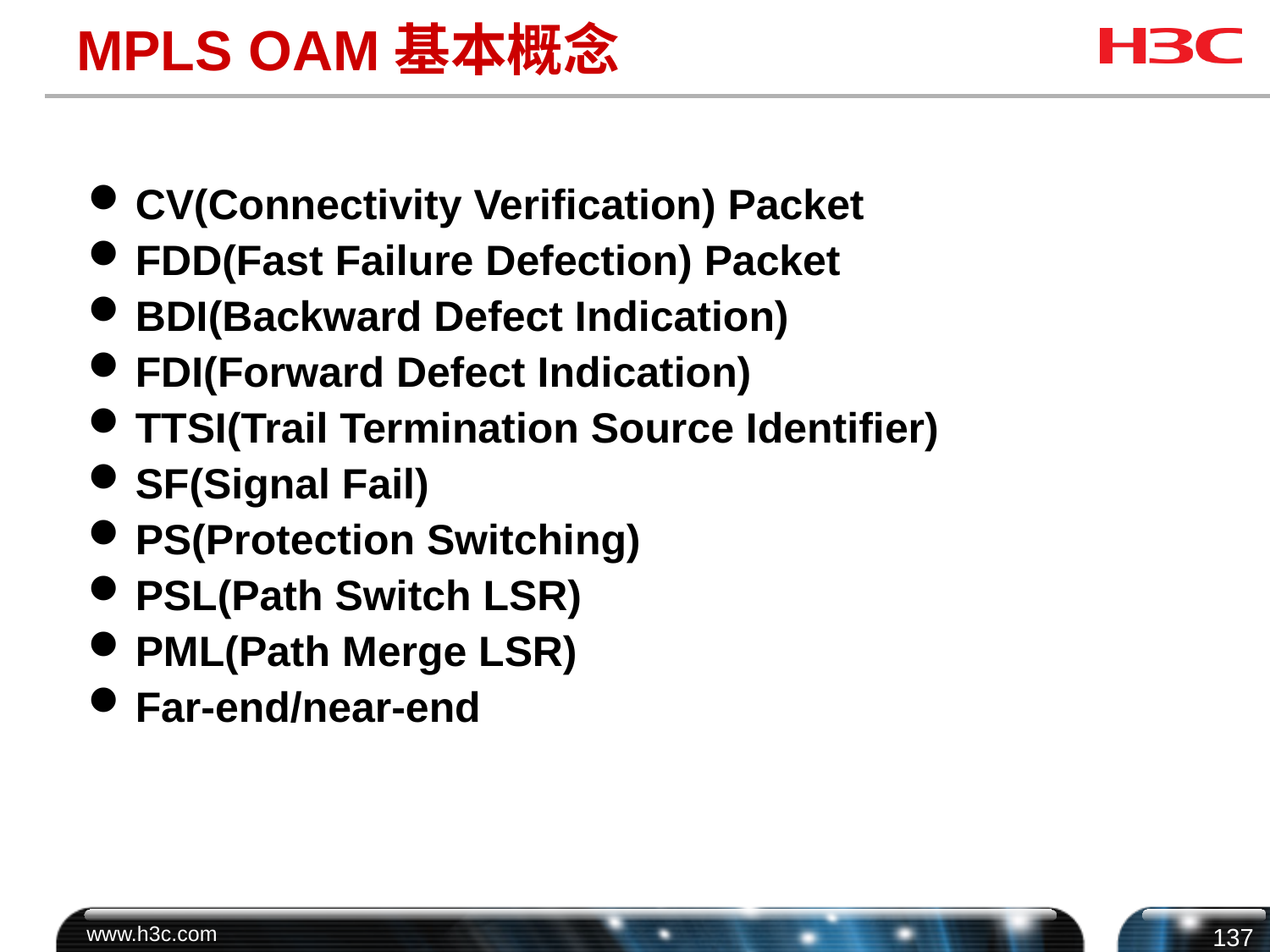

# MPLS OAM基本概念
CV(Connectivity Verification) Packet
FDD(Fast Failure Defection) Packet
BDI(Backward Defect Indication)
FDI(Forward Defect Indication)
TTSI(Trail Termination Source Identifier)
SF(Signal Fail)
PS(Protection Switching)
PSL(Path Switch LSR)
PML(Path Merge LSR)
Far-end/near-end